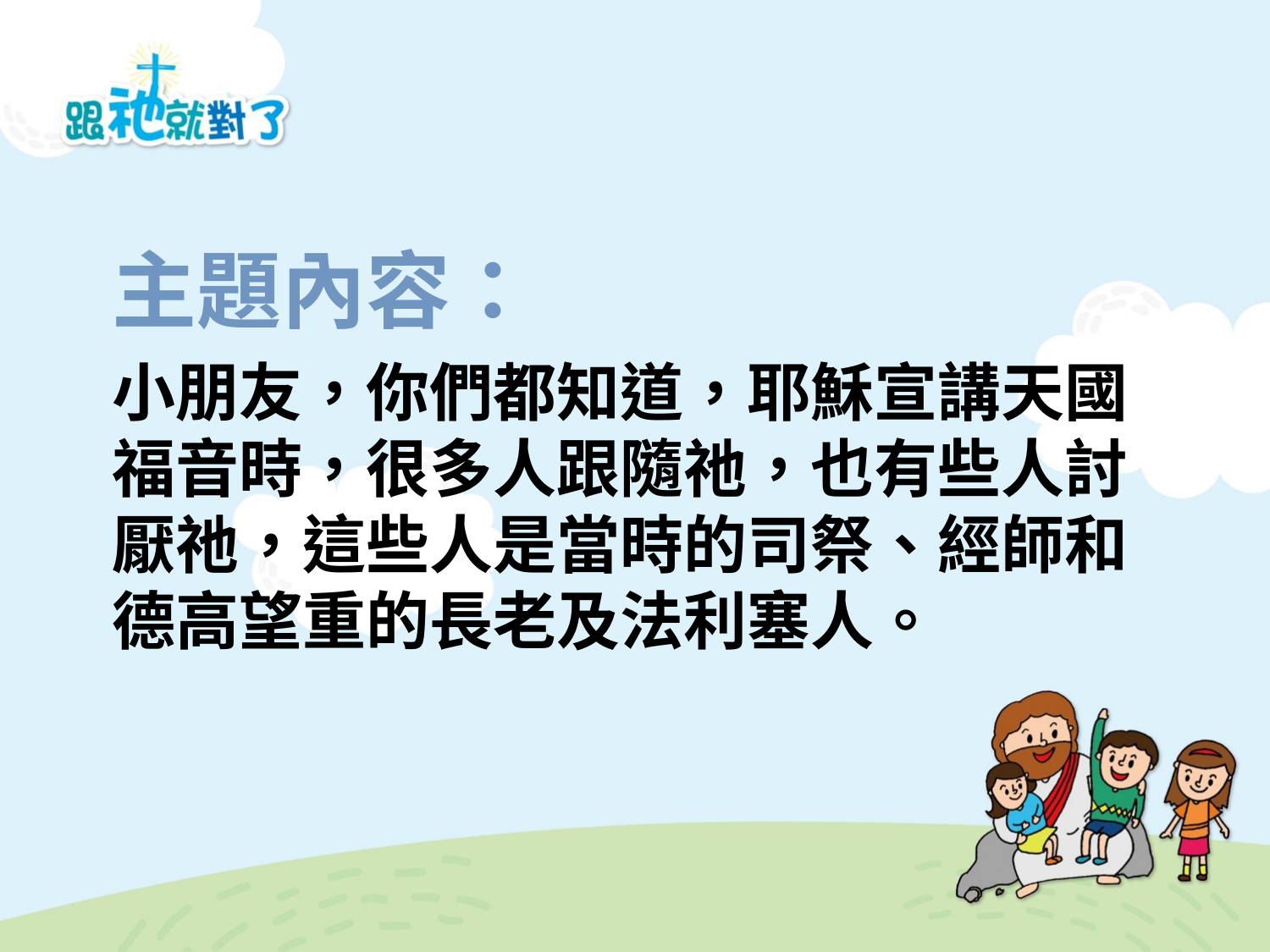

主題內容：
小朋友，你們都知道，耶穌宣講天國福音時，很多人跟隨祂，也有些人討厭祂，這些人是當時的司祭、經師和德高望重的長老及法利塞人。